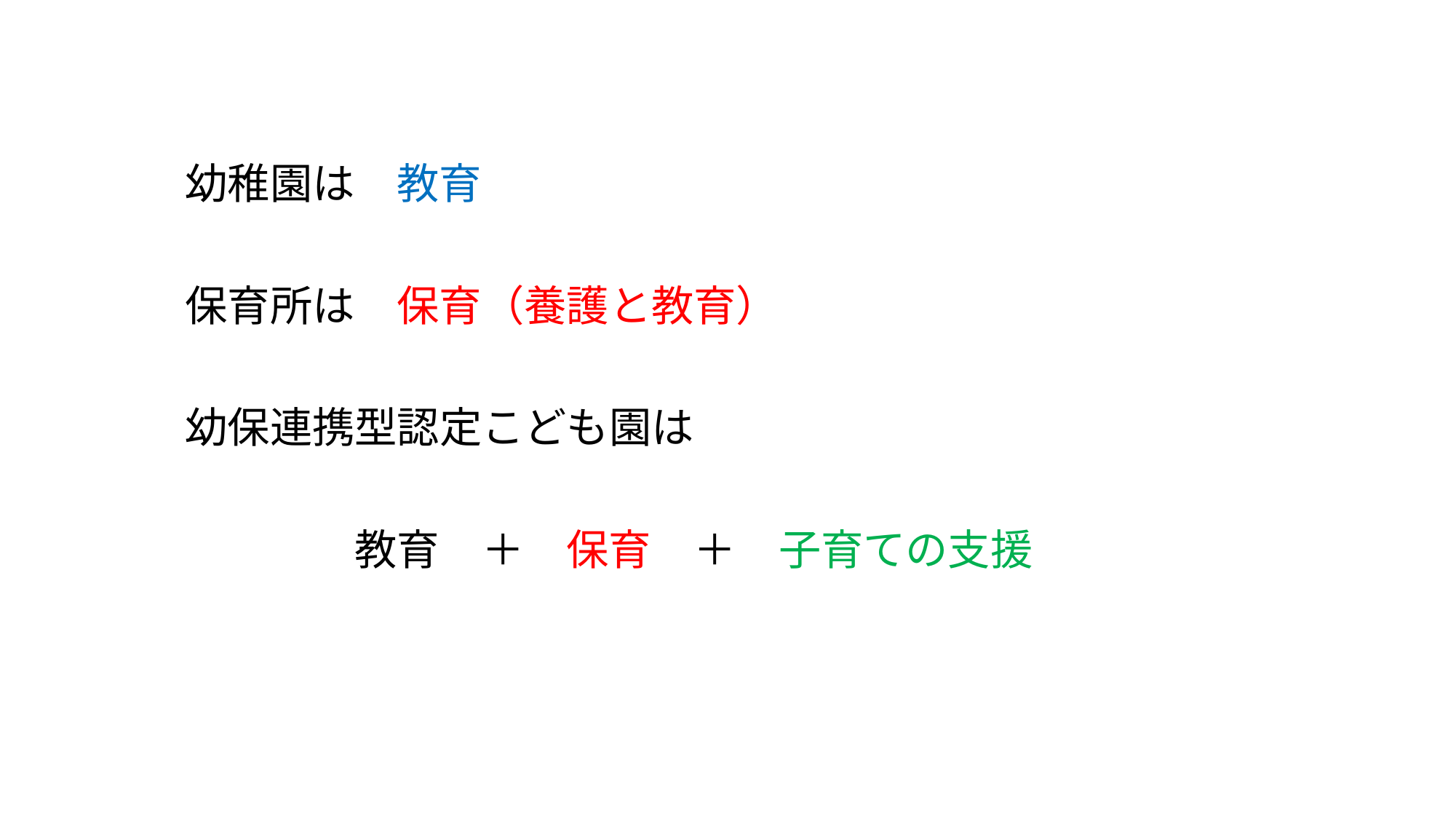

幼稚園は　教育

　　保育所は　保育（養護と教育）

　　幼保連携型認定こども園は

　　　　　　教育　＋　保育　＋　子育ての支援